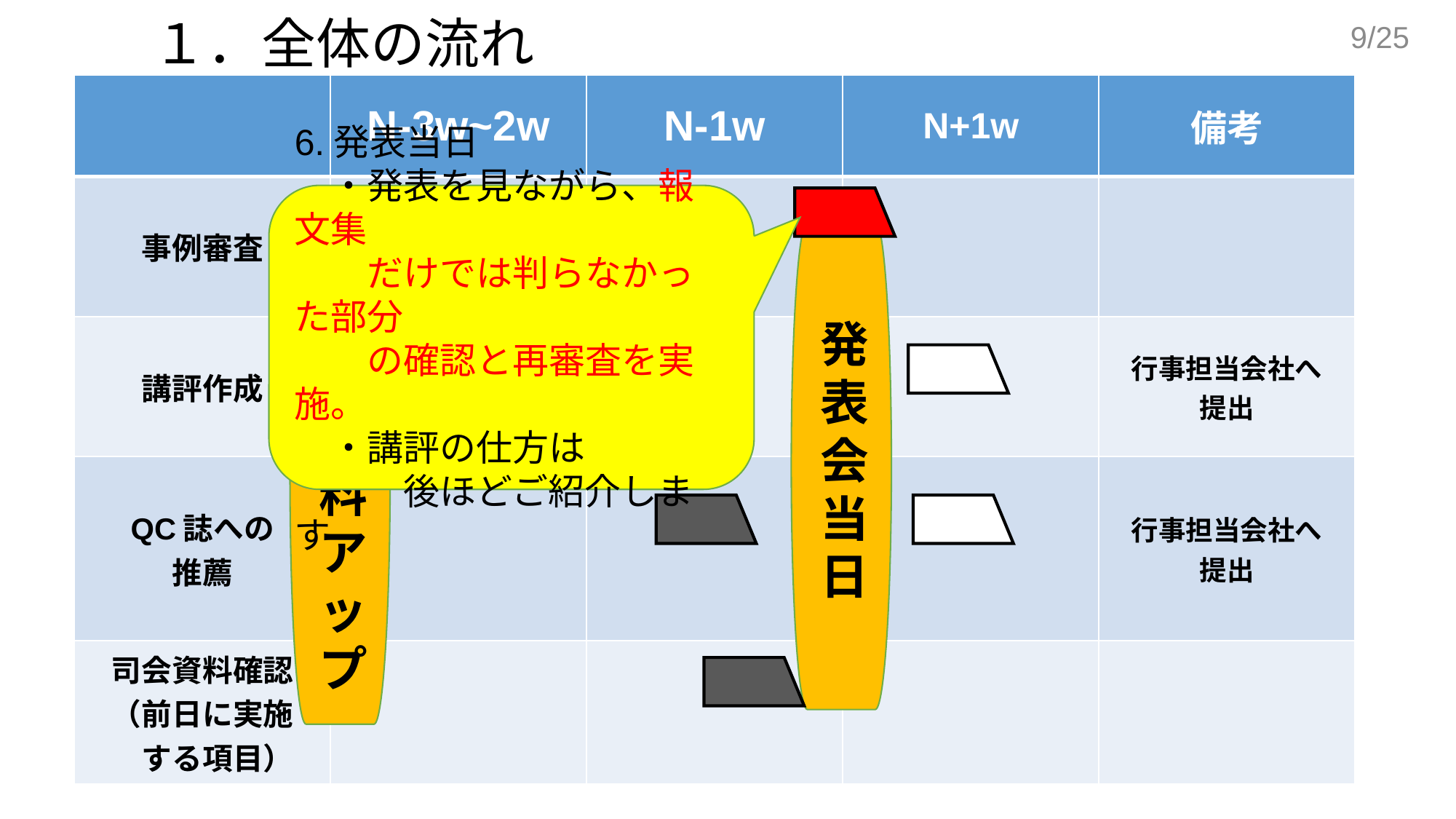

１．全体の流れ
9/25
|  | N-3w~2w | N-1w | N+1w | 備考 |
| --- | --- | --- | --- | --- |
| 事例審査 |  |  |  |  |
| 講評作成 |  |  |  | 行事担当会社へ 提出 |
| QC誌への 推薦 |  |  |  | 行事担当会社へ 提出 |
| 司会資料確認 （前日に実施 　する項目） |  |  |  |  |

6.発表当日
　・発表を見ながら、報文集
　　だけでは判らなかった部分
　　の確認と再審査を実施。
　・講評の仕方は
　　　後ほどご紹介します

報文資料アップ

発表会当日